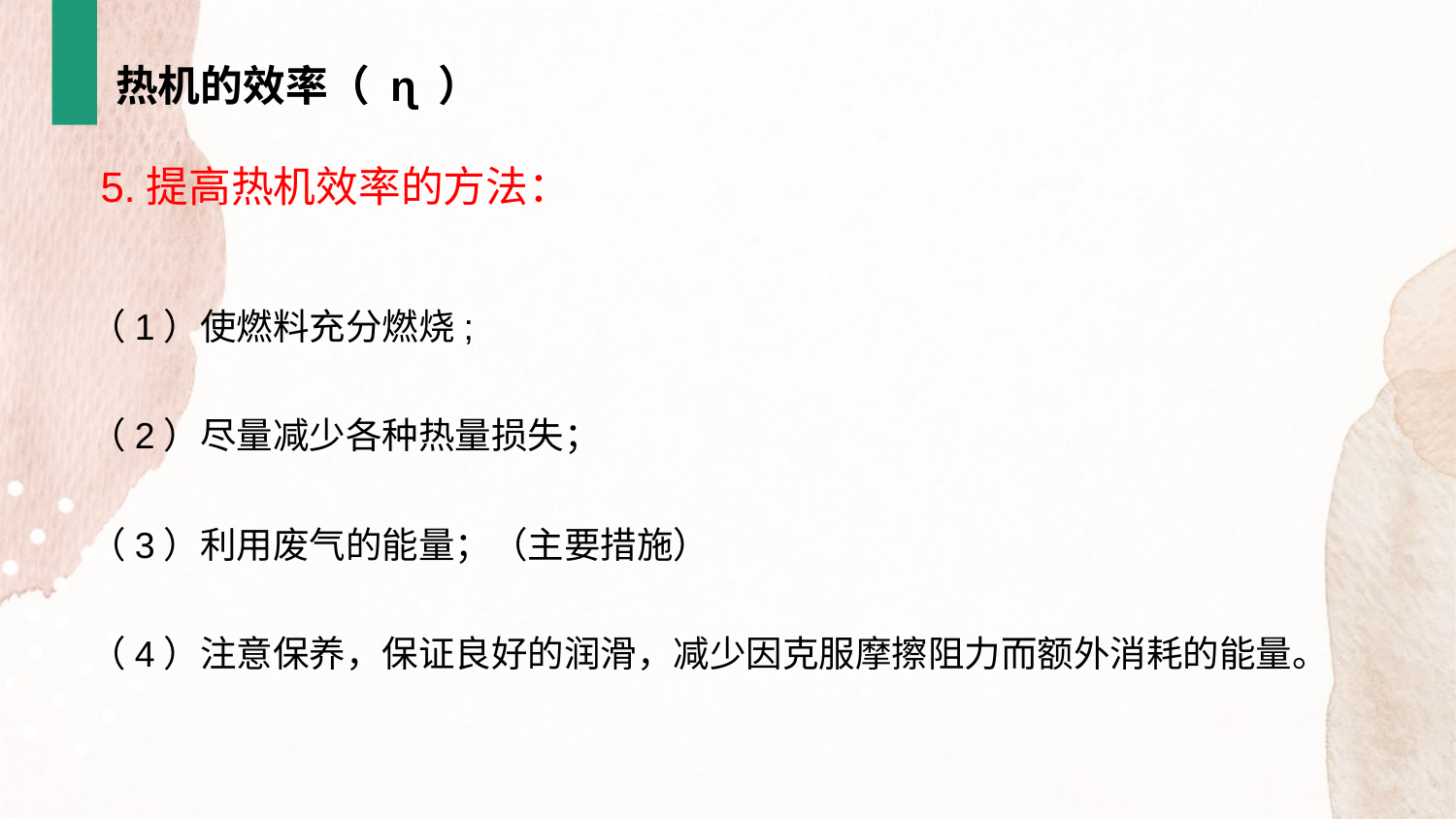

热机的效率（ ɳ ）
5.提高热机效率的方法：
（1）使燃料充分燃烧;
（2）尽量减少各种热量损失；
（3）利用废气的能量；（主要措施）
（4）注意保养，保证良好的润滑，减少因克服摩擦阻力而额外消耗的能量。